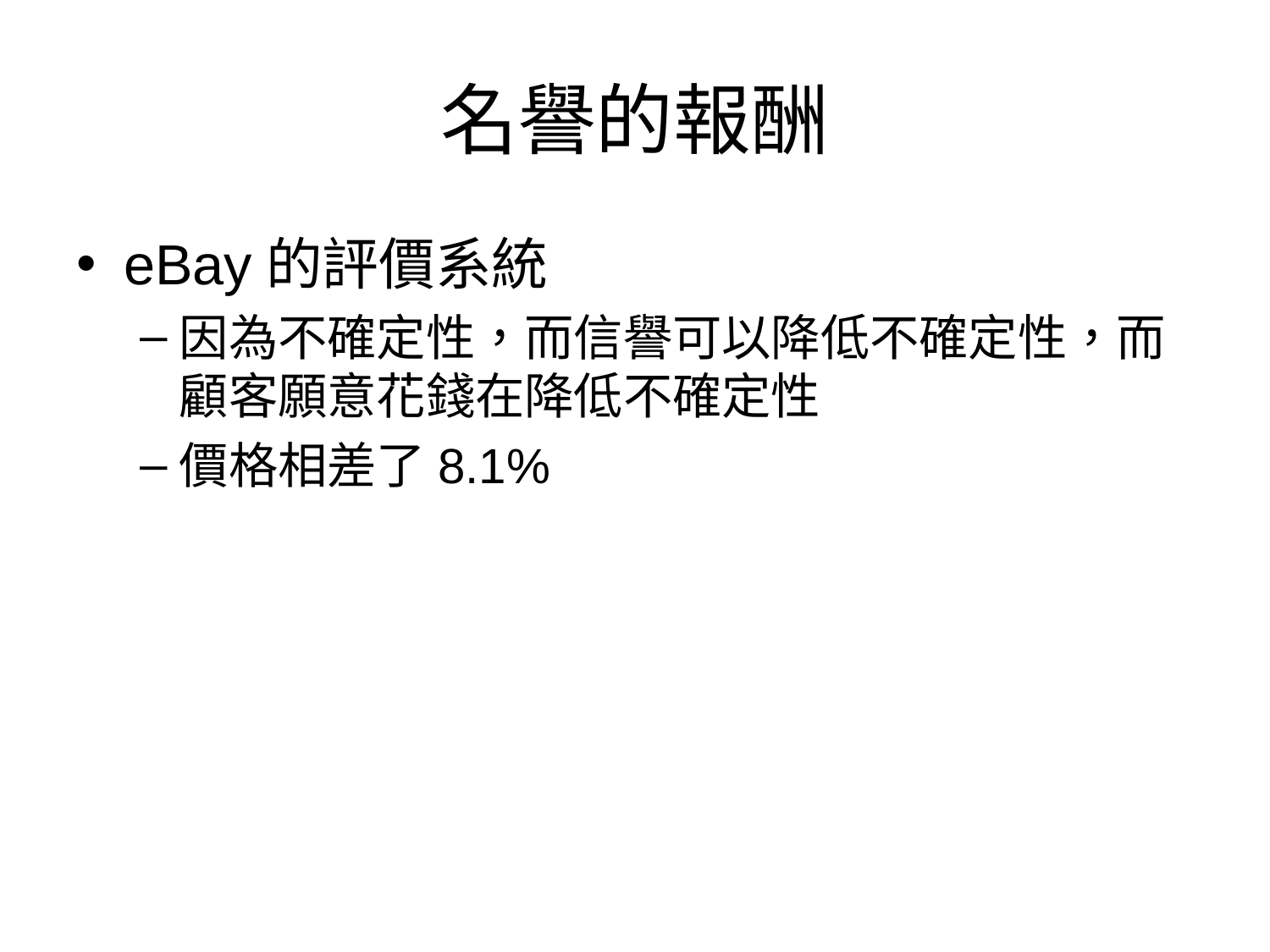

# 名譽的報酬
eBay的評價系統
因為不確定性，而信譽可以降低不確定性，而顧客願意花錢在降低不確定性
價格相差了8.1%